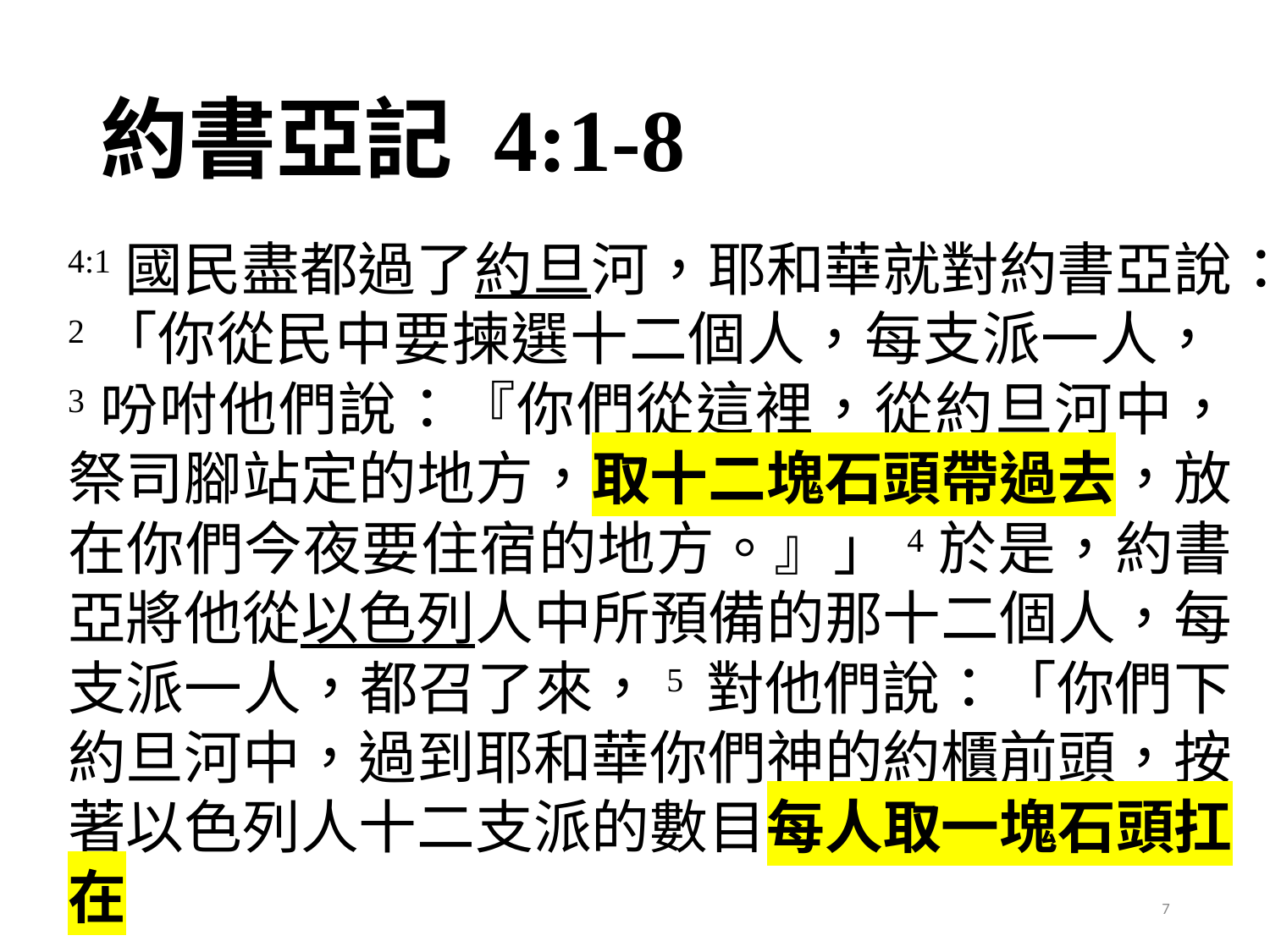

# 約書亞記 4:1-8
4:1國民盡都過了約旦河，耶和華就對約書亞說：2「你從民中要揀選十二個人，每支派一人，3吩咐他們說：『你們從這裡，從約旦河中，祭司腳站定的地方，取十二塊石頭帶過去，放在你們今夜要住宿的地方。』」4於是，約書亞將他從以色列人中所預備的那十二個人，每支派一人，都召了來，5 對他們說：「你們下約旦河中，過到耶和華你們神的約櫃前頭，按著以色列人十二支派的數目每人取一塊石頭扛在
7